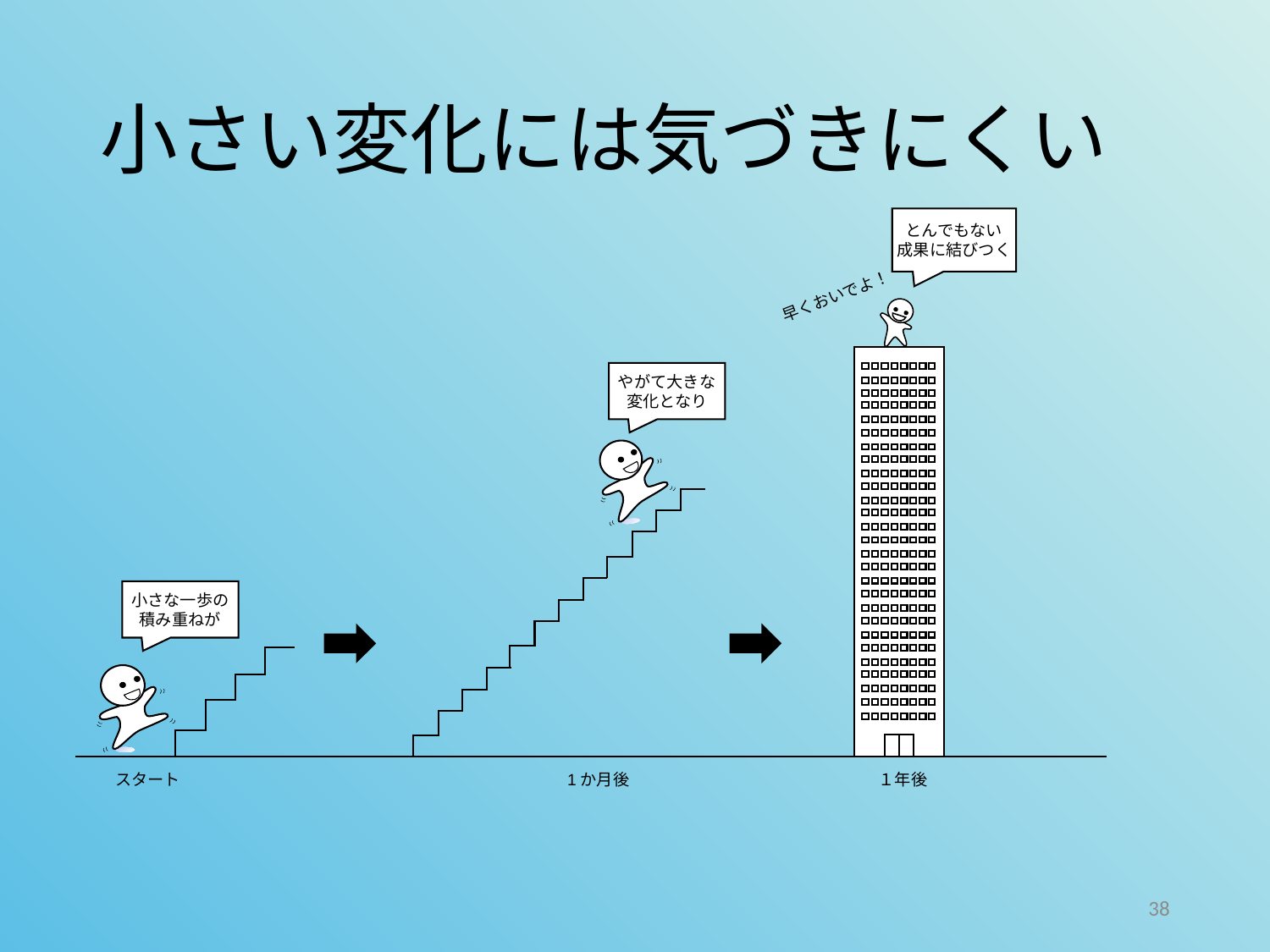

# 小さい変化には気づきにくい
とんでもない
成果に結びつく
早くおいでよ！

やがて大きな
変化となり

小さな一歩の
積み重ねが

スタート
1か月後
１年後
38